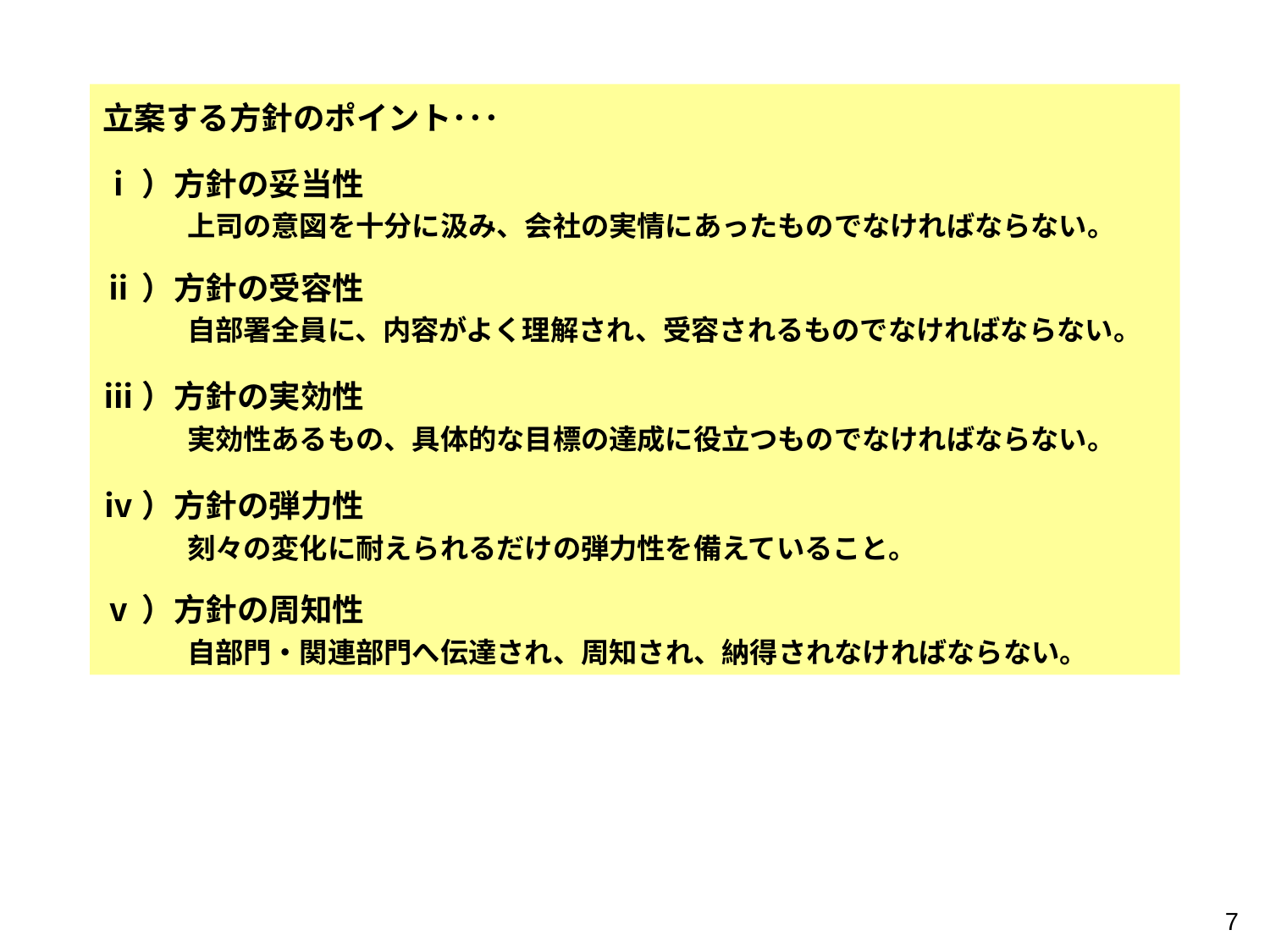

立案する方針のポイント･･･

ⅰ）方針の妥当性
　　　上司の意図を十分に汲み、会社の実情にあったものでなければならない。

ⅱ）方針の受容性
　　　自部署全員に、内容がよく理解され、受容されるものでなければならない。

ⅲ）方針の実効性
　　　実効性あるもの、具体的な目標の達成に役立つものでなければならない。

ⅳ）方針の弾力性
　　　刻々の変化に耐えられるだけの弾力性を備えていること。

ⅴ）方針の周知性
　　　自部門・関連部門へ伝達され、周知され、納得されなければならない。
7